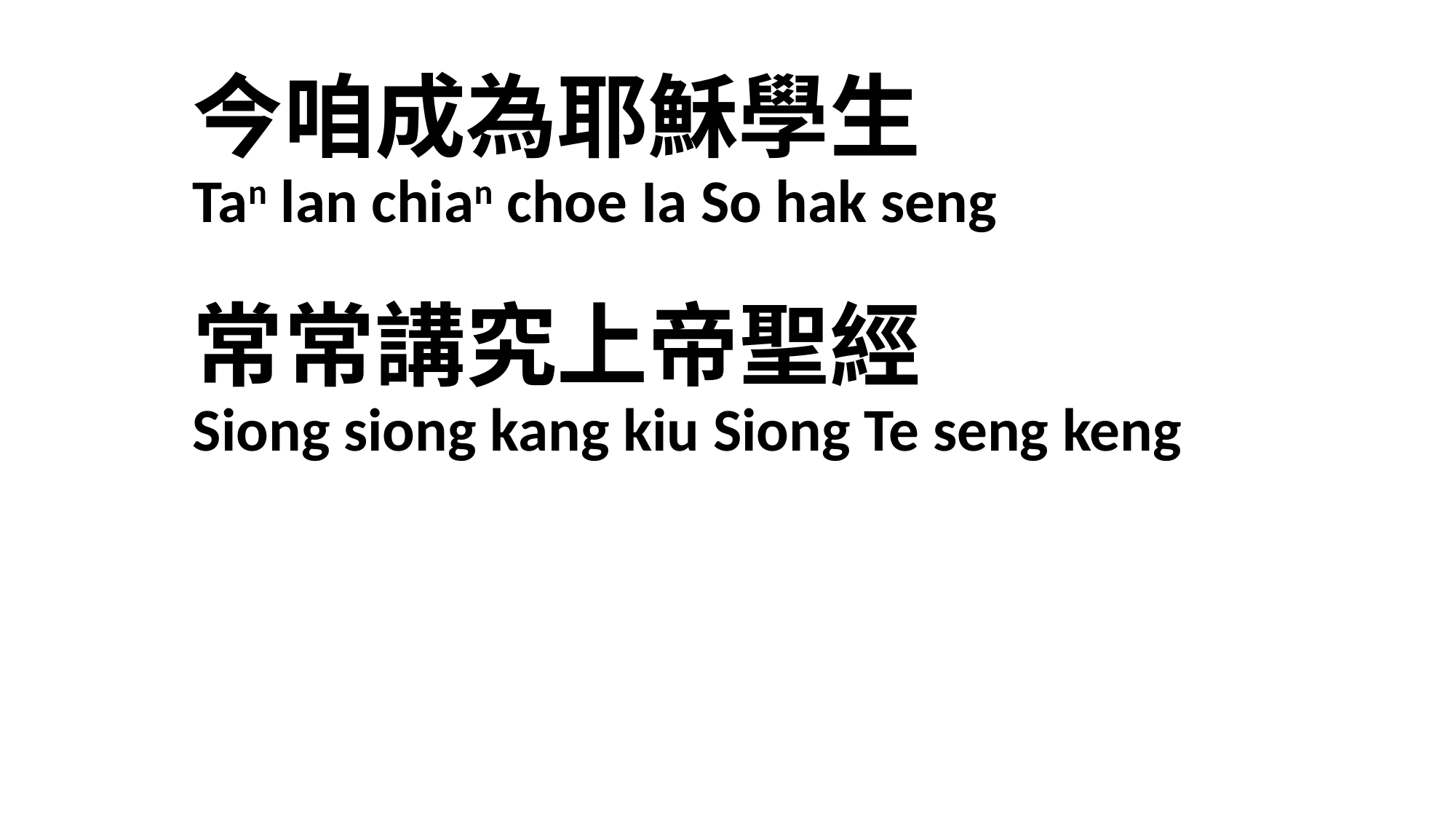

# 今咱成為耶穌學生 Tan lan chian choe Ia So hak seng 常常講究上帝聖經 Siong siong kang kiu Siong Te seng keng